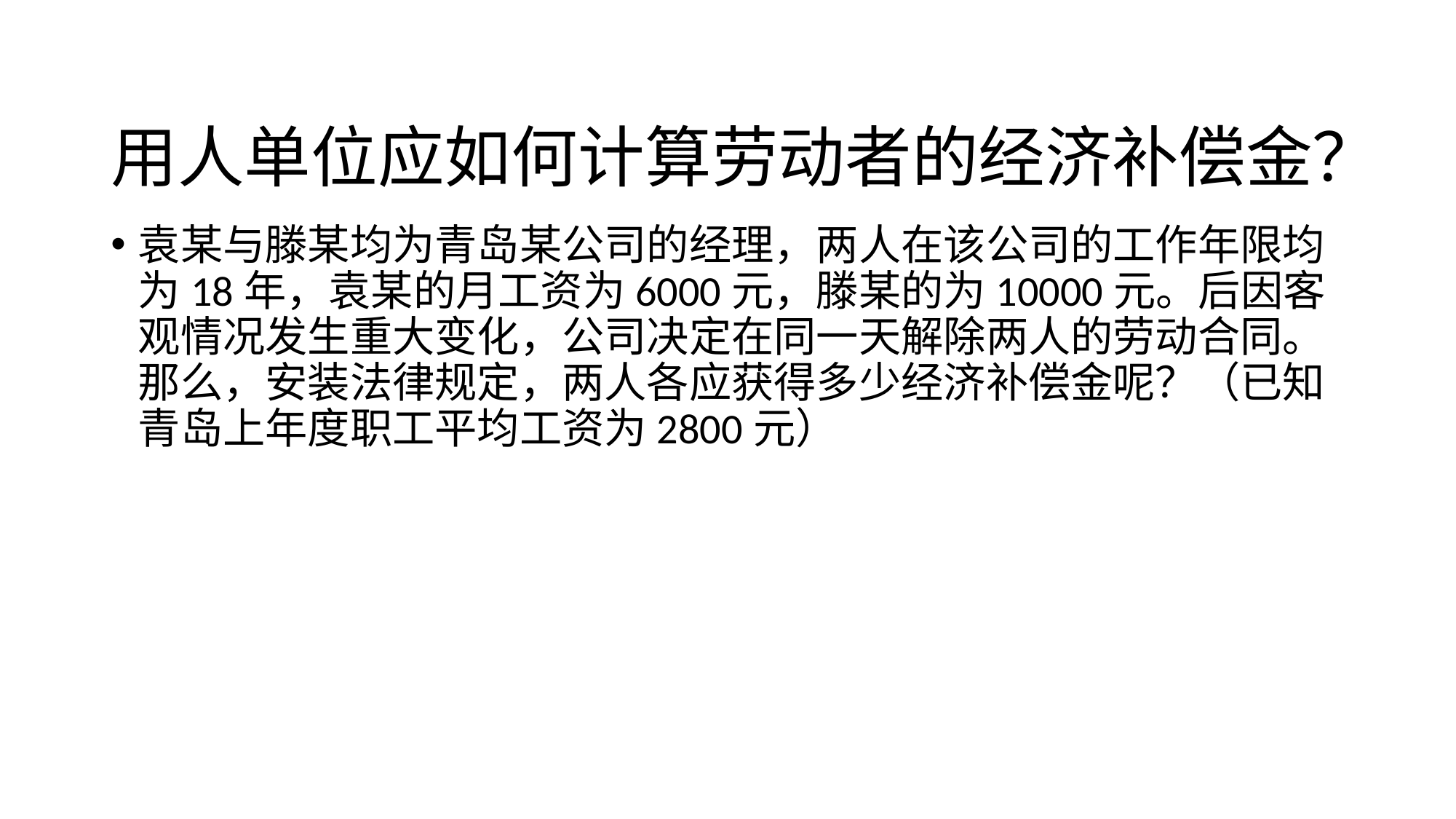

# 用人单位应如何计算劳动者的经济补偿金？
袁某与滕某均为青岛某公司的经理，两人在该公司的工作年限均为18年，袁某的月工资为6000元，滕某的为10000元。后因客观情况发生重大变化，公司决定在同一天解除两人的劳动合同。那么，安装法律规定，两人各应获得多少经济补偿金呢？（已知青岛上年度职工平均工资为2800元）